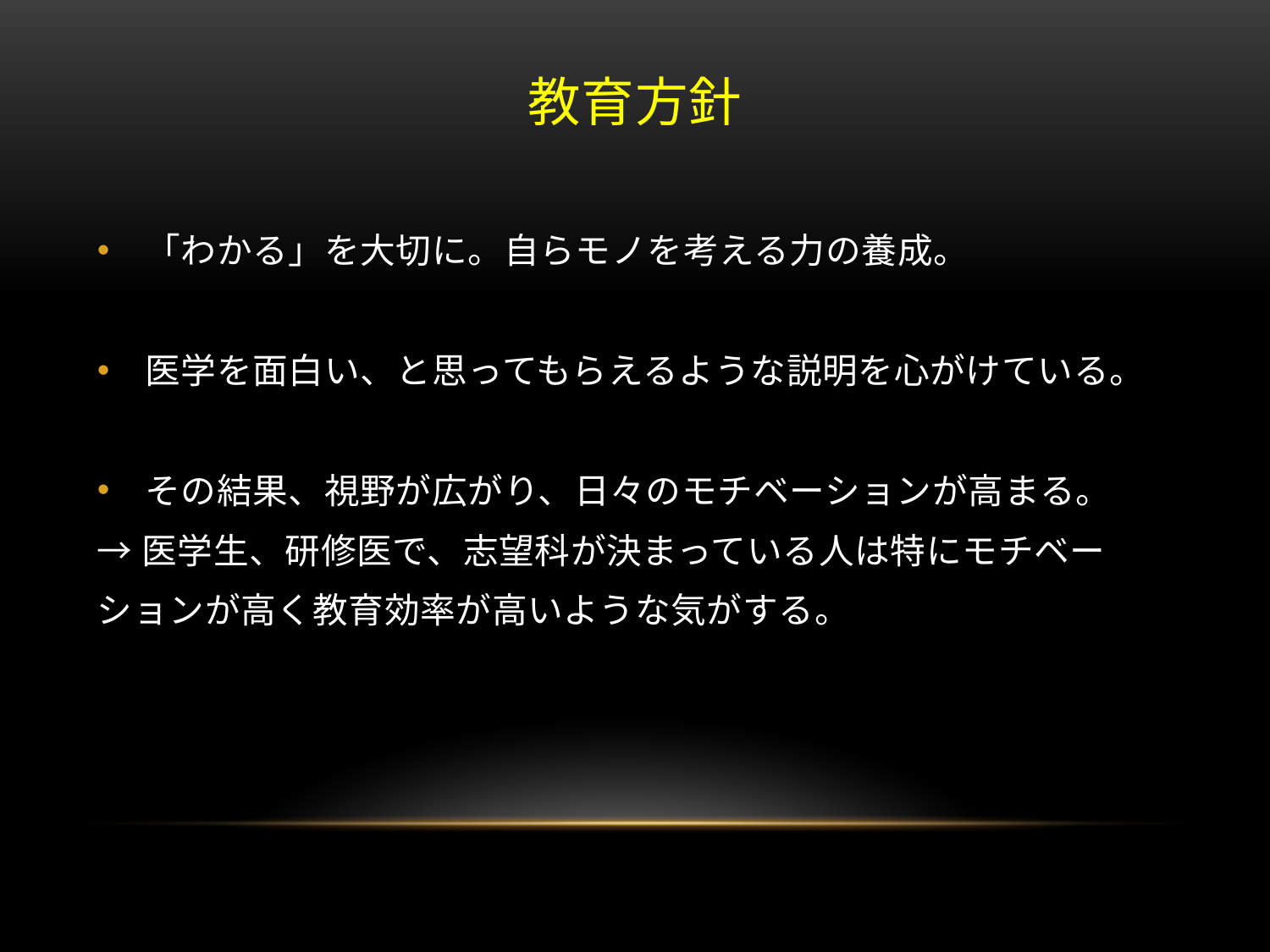

# 教育方針
「わかる」を大切に。自らモノを考える力の養成。

医学を面白い、と思ってもらえるような説明を心がけている。

その結果、視野が広がり、日々のモチベーションが高まる。
→医学生、研修医で、志望科が決まっている人は特にモチベー
ションが高く教育効率が高いような気がする。